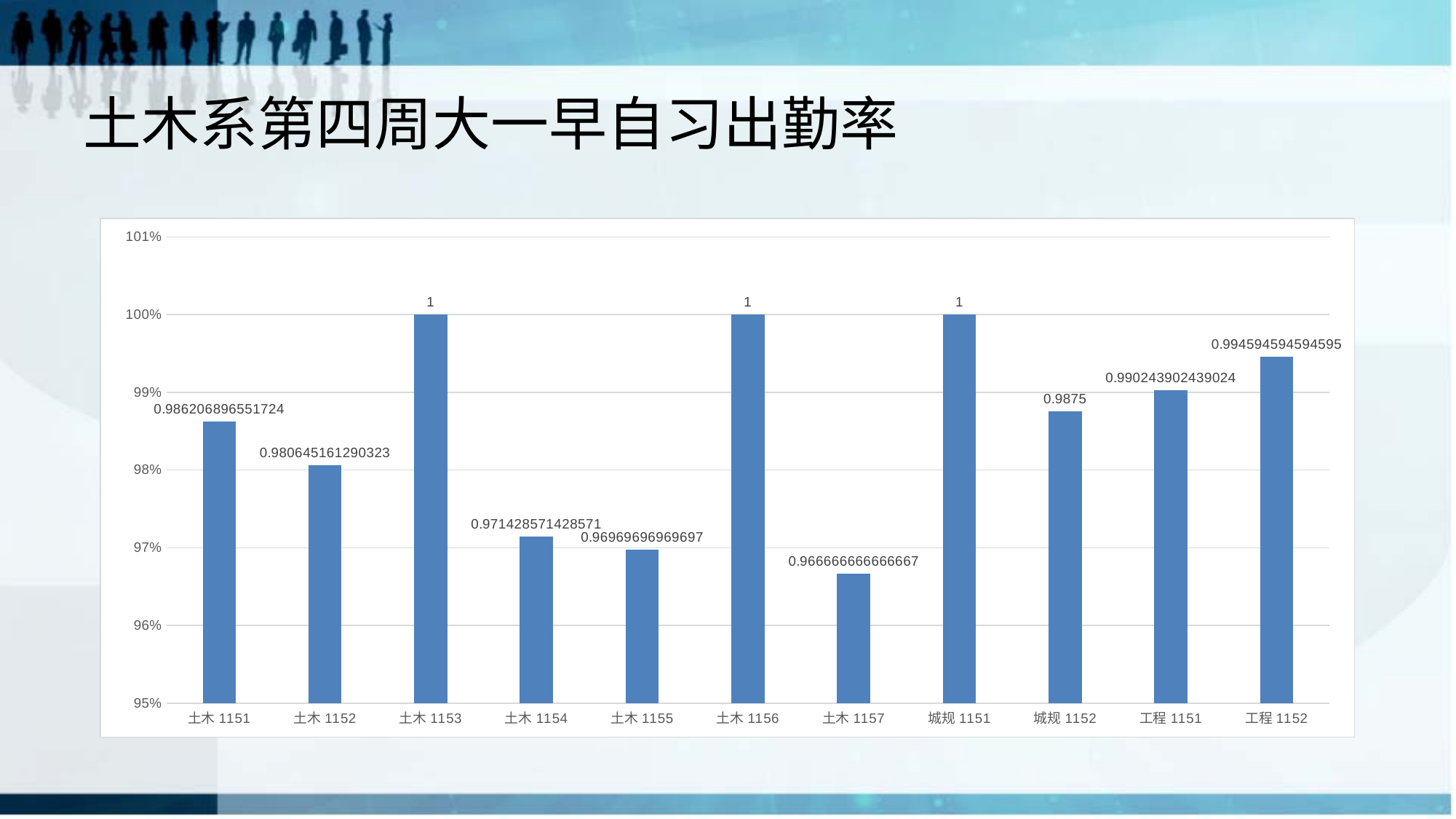

# 土木系第四周大一早自习出勤率

### Chart

| Category |  |
|---|---|
| 土木1151 | 0.986206896551724 |
| 土木1152 | 0.980645161290323 |
| 土木1153 | 1.0 |
| 土木1154 | 0.971428571428571 |
| 土木1155 | 0.96969696969697 |
| 土木1156 | 1.0 |
| 土木1157 | 0.966666666666667 |
| 城规1151 | 1.0 |
| 城规1152 | 0.9875 |
| 工程1151 | 0.990243902439024 |
| 工程1152 | 0.994594594594595 |